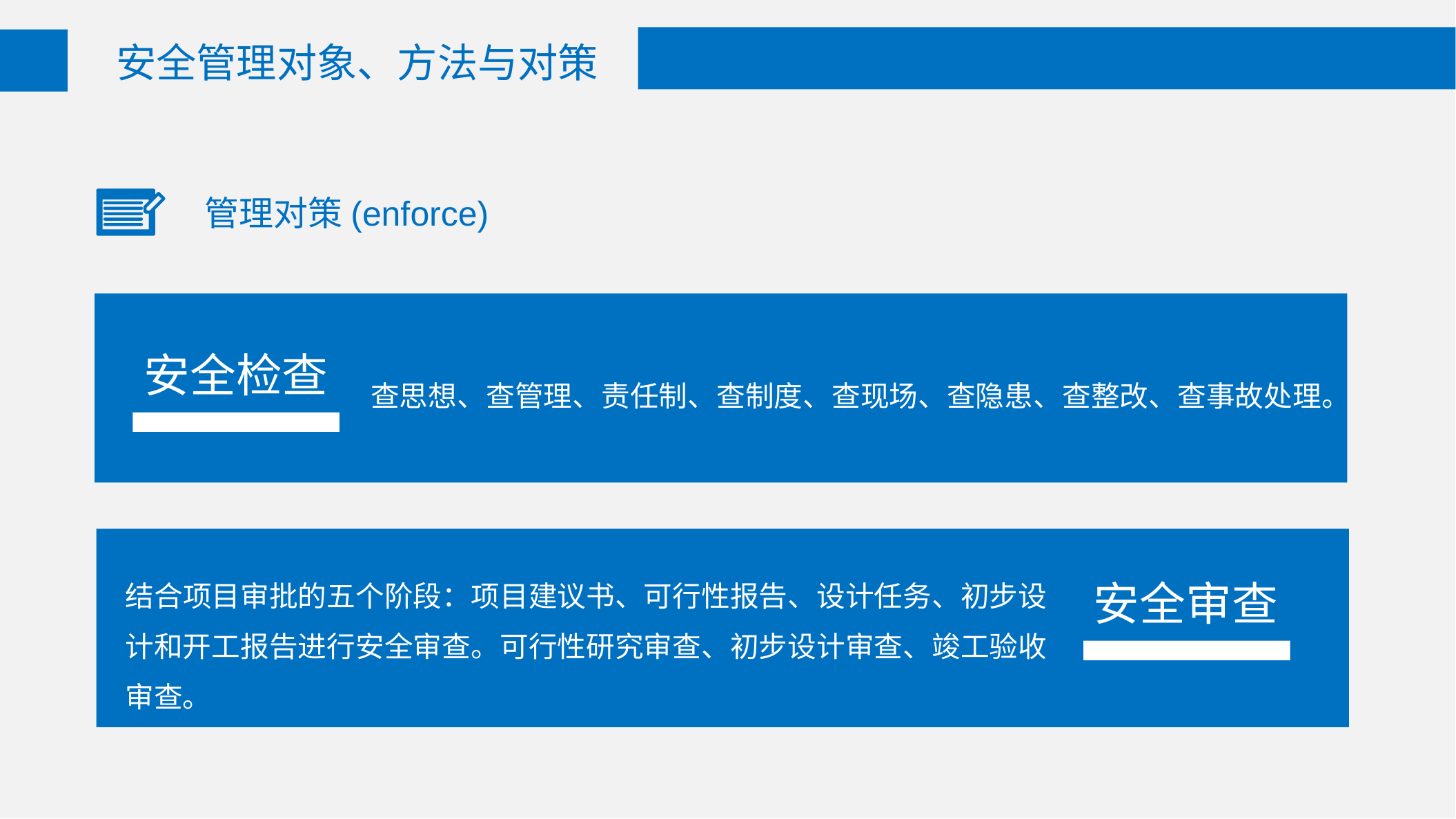

安全管理对象、方法与对策
管理对策(enforce)

安全检查
查思想、查管理、责任制、查制度、查现场、查隐患、查整改、查事故处理。

结合项目审批的五个阶段：项目建议书、可行性报告、设计任务、初步设计和开工报告进行安全审查。可行性研究审查、初步设计审查、竣工验收审查。
安全审查